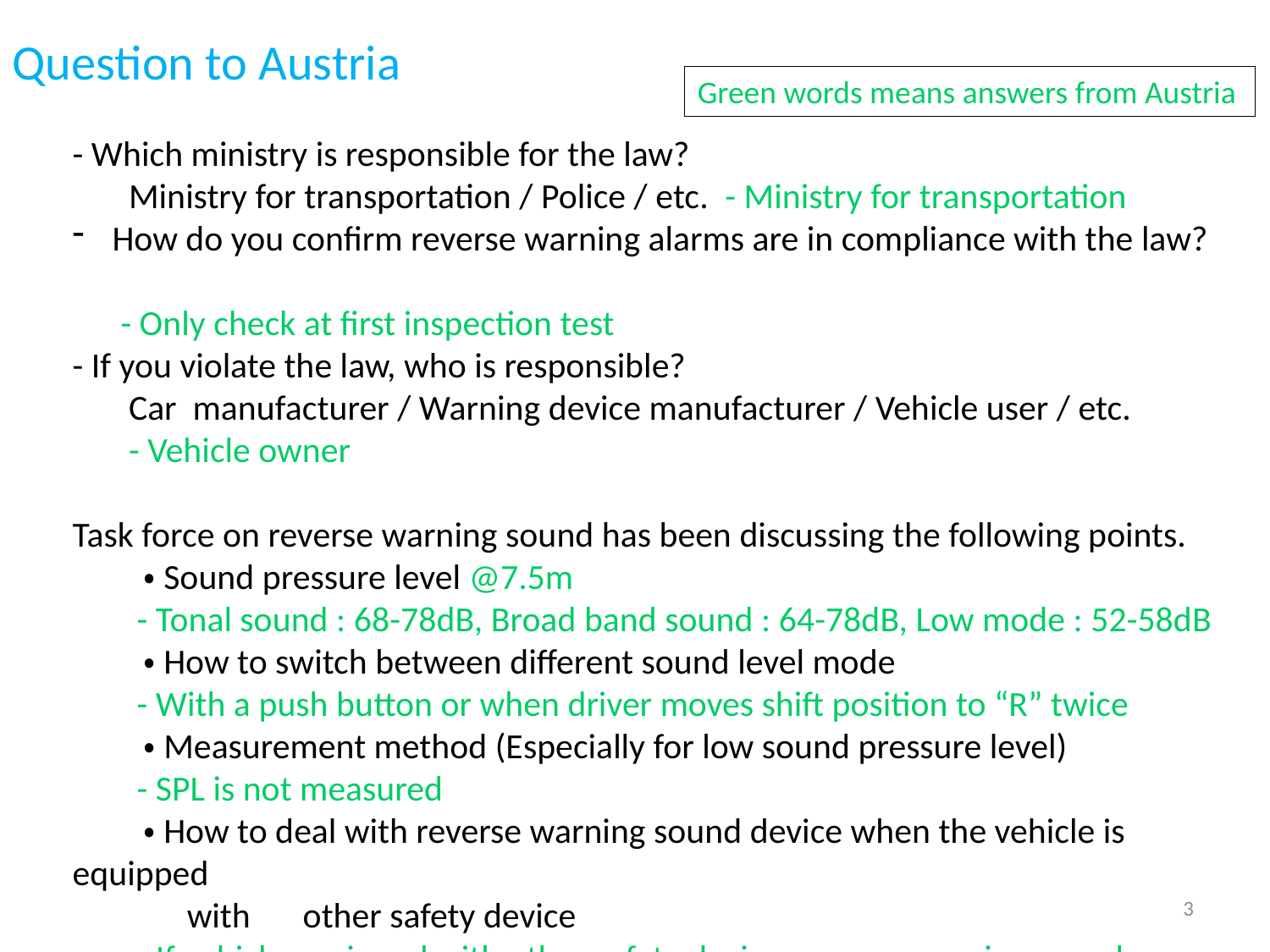

Question to Austria
Green words means answers from Austria
- Which ministry is responsible for the law?
       Ministry for transportation / Police / etc.  - Ministry for transportation
How do you confirm reverse warning alarms are in compliance with the law?
      - Only check at first inspection test
- If you violate the law, who is responsible?
       Car  manufacturer / Warning device manufacturer / Vehicle user / etc.
       - Vehicle owner

Task force on reverse warning sound has been discussing the following points.
　　・Sound pressure level @7.5m
        - Tonal sound : 68-78dB, Broad band sound : 64-78dB, Low mode : 52-58dB
　　・How to switch between different sound level mode
        - With a push button or when driver moves shift position to “R” twice
　　・Measurement method (Especially for low sound pressure level)
        - SPL is not measured
　　・How to deal with reverse warning sound device when the vehicle is equipped
　　　with　other safety device
        - If vehicle equipped with other safety device, reverse warning sound
          generator is not mandatory
3